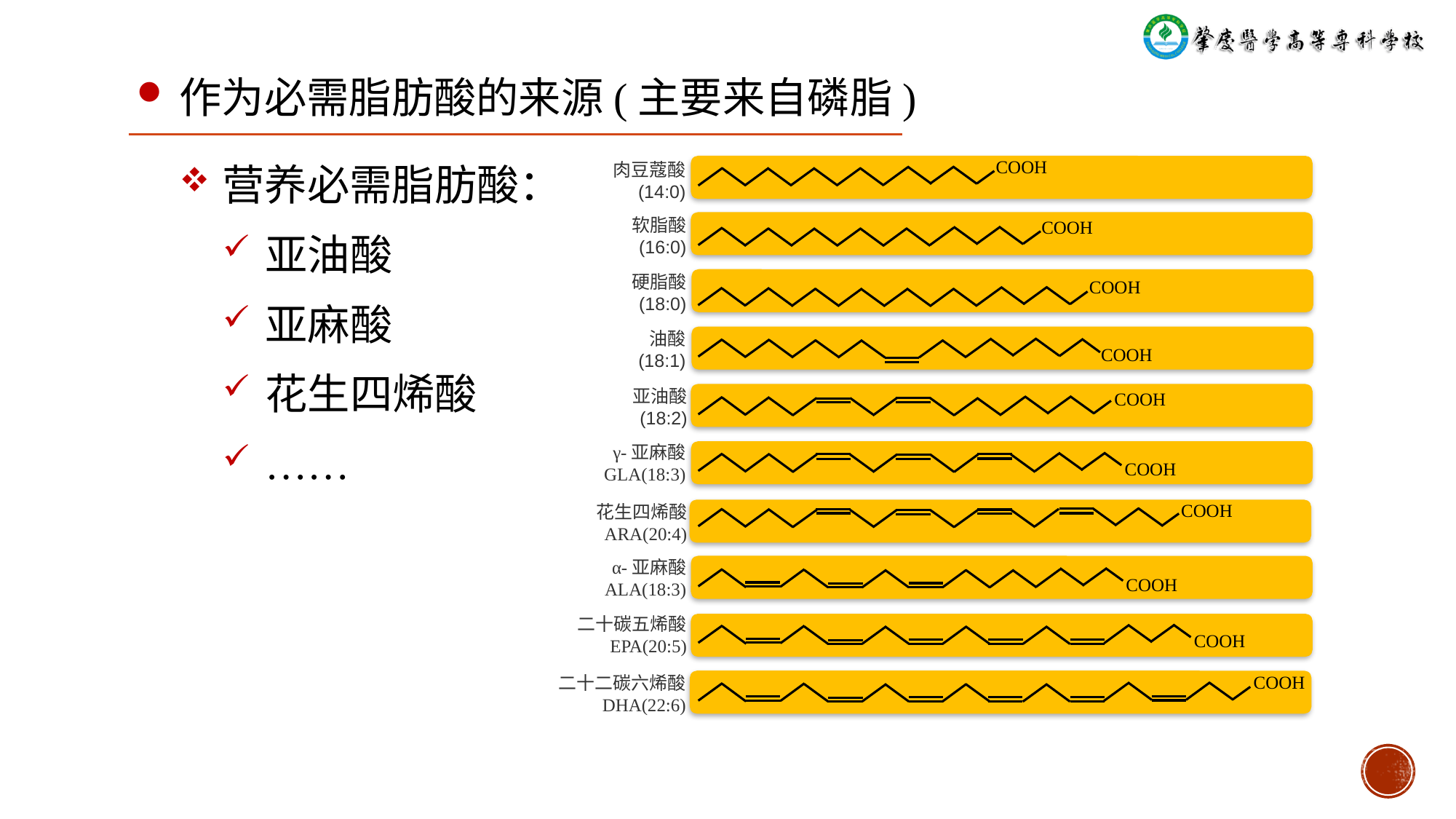

作为必需脂肪酸的来源(主要来自磷脂)
营养必需脂肪酸：
亚油酸
亚麻酸
花生四烯酸
……
COOH
肉豆蔻酸
(14:0)

软脂酸
(16:0)
COOH

硬脂酸
(18:0)

COOH
油酸
(18:1)

COOH
亚油酸
(18:2)
COOH

γ-亚麻酸
GLA(18:3)

COOH
花生四烯酸
ARA(20:4)
COOH

α-亚麻酸
ALA(18:3)

COOH
二十碳五烯酸
EPA(20:5)

COOH
二十二碳六烯酸
DHA(22:6)
COOH